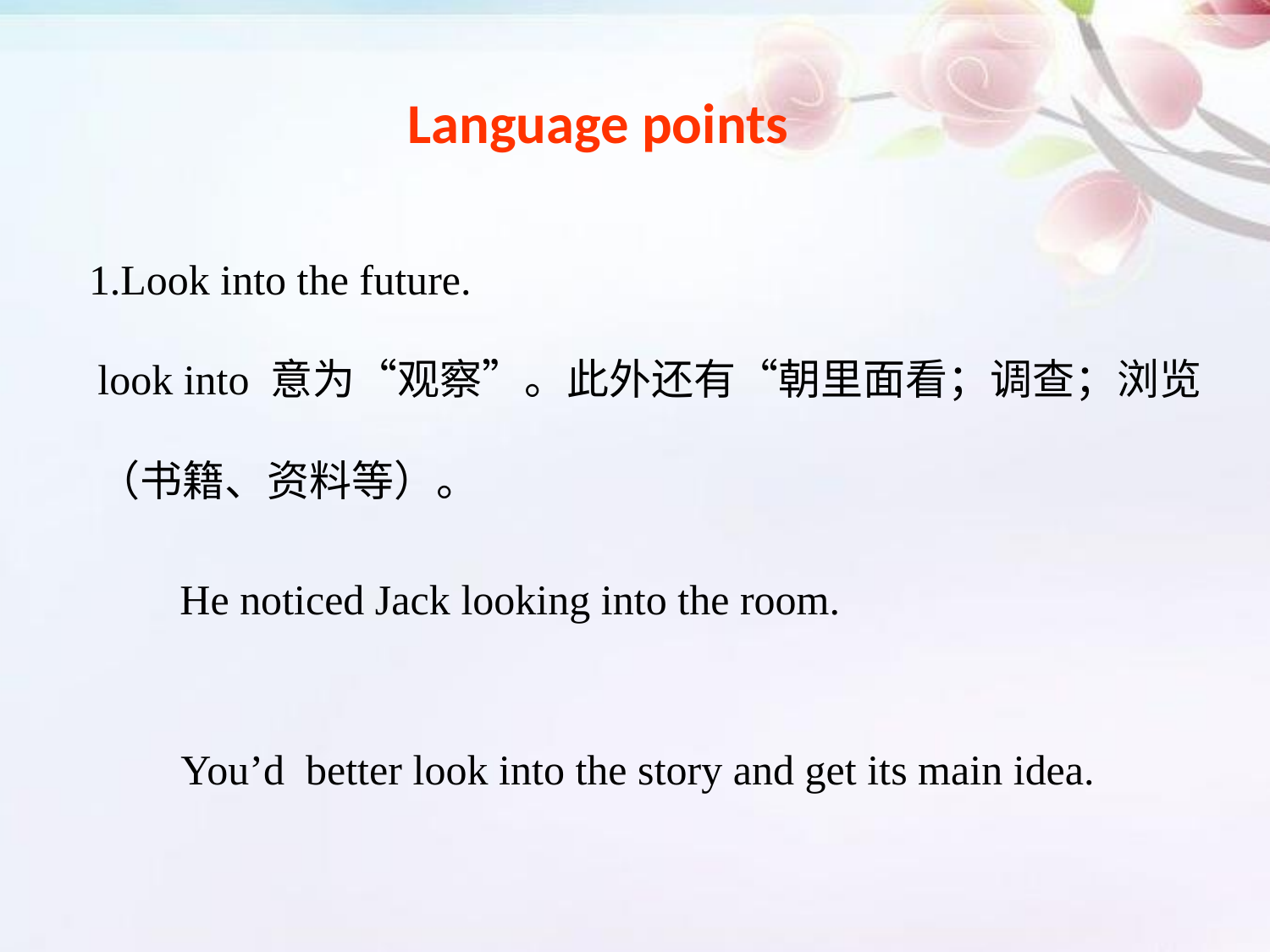

Language points
1.Look into the future.
look into 意为“观察”。此外还有“朝里面看；调查；浏览

（书籍、资料等）。
He noticed Jack looking into the room.
You’d  better look into the story and get its main idea.